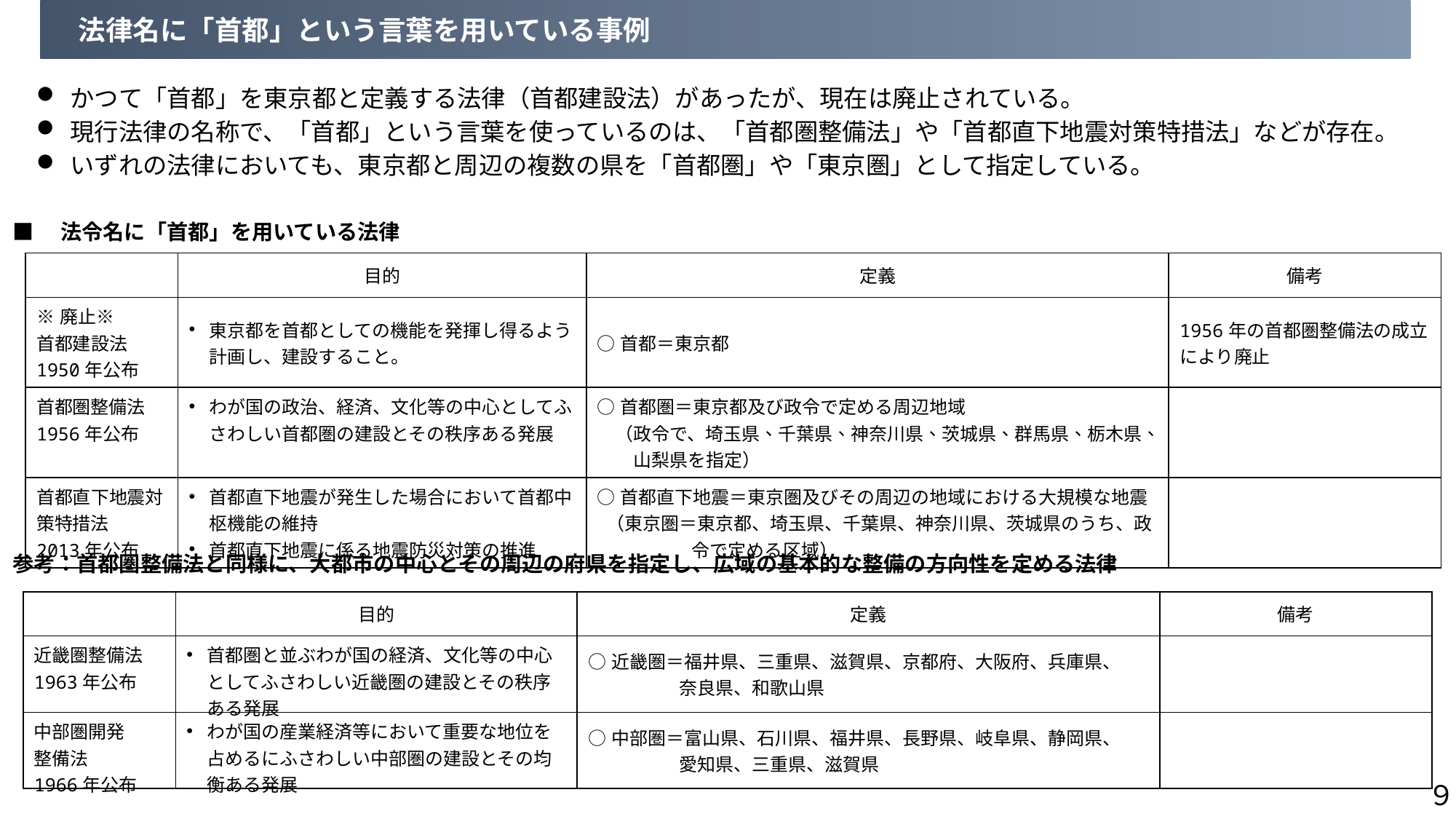

法律名に「首都」という言葉を用いている事例
かつて「首都」を東京都と定義する法律（首都建設法）があったが、現在は廃止されている。
現行法律の名称で、「首都」という言葉を使っているのは、「首都圏整備法」や「首都直下地震対策特措法」などが存在。
いずれの法律においても、東京都と周辺の複数の県を「首都圏」や「東京圏」として指定している。
■　法令名に「首都」を用いている法律
|  | 目的 | 定義 | 備考 |
| --- | --- | --- | --- |
| ※廃止※ 首都建設法 1950年公布 | 東京都を首都としての機能を発揮し得るよう計画し、建設すること。 | ○首都＝東京都 | 1956年の首都圏整備法の成立により廃止 |
| 首都圏整備法 1956年公布 | わが国の政治、経済、文化等の中心としてふさわしい首都圏の建設とその秩序ある発展 | ○首都圏＝東京都及び政令で定める周辺地域 　（政令で、埼玉県、千葉県、神奈川県、茨城県、群馬県、栃木県、 　　山梨県を指定） |  |
| 首都直下地震対策特措法 2013年公布 | 首都直下地震が発生した場合において首都中枢機能の維持 首都直下地震に係る地震防災対策の推進 | ○首都直下地震＝東京圏及びその周辺の地域における大規模な地震 （東京圏＝東京都、埼玉県、千葉県、神奈川県、茨城県のうち、政 　　　　　 令で定める区域） |  |
参考：首都圏整備法と同様に、大都市の中心とその周辺の府県を指定し、広域の基本的な整備の方向性を定める法律
|  | 目的 | 定義 | 備考 |
| --- | --- | --- | --- |
| 近畿圏整備法 1963年公布 | 首都圏と並ぶわが国の経済、文化等の中心としてふさわしい近畿圏の建設とその秩序ある発展 | ○近畿圏＝福井県、三重県、滋賀県、京都府、大阪府、兵庫県、 　　　　　奈良県、和歌山県 |  |
| 中部圏開発 整備法 1966年公布 | わが国の産業経済等において重要な地位を占めるにふさわしい中部圏の建設とその均衡ある発展 | ○中部圏＝富山県、石川県、福井県、長野県、岐阜県、静岡県、 　　　　　愛知県、三重県、滋賀県 |  |
９